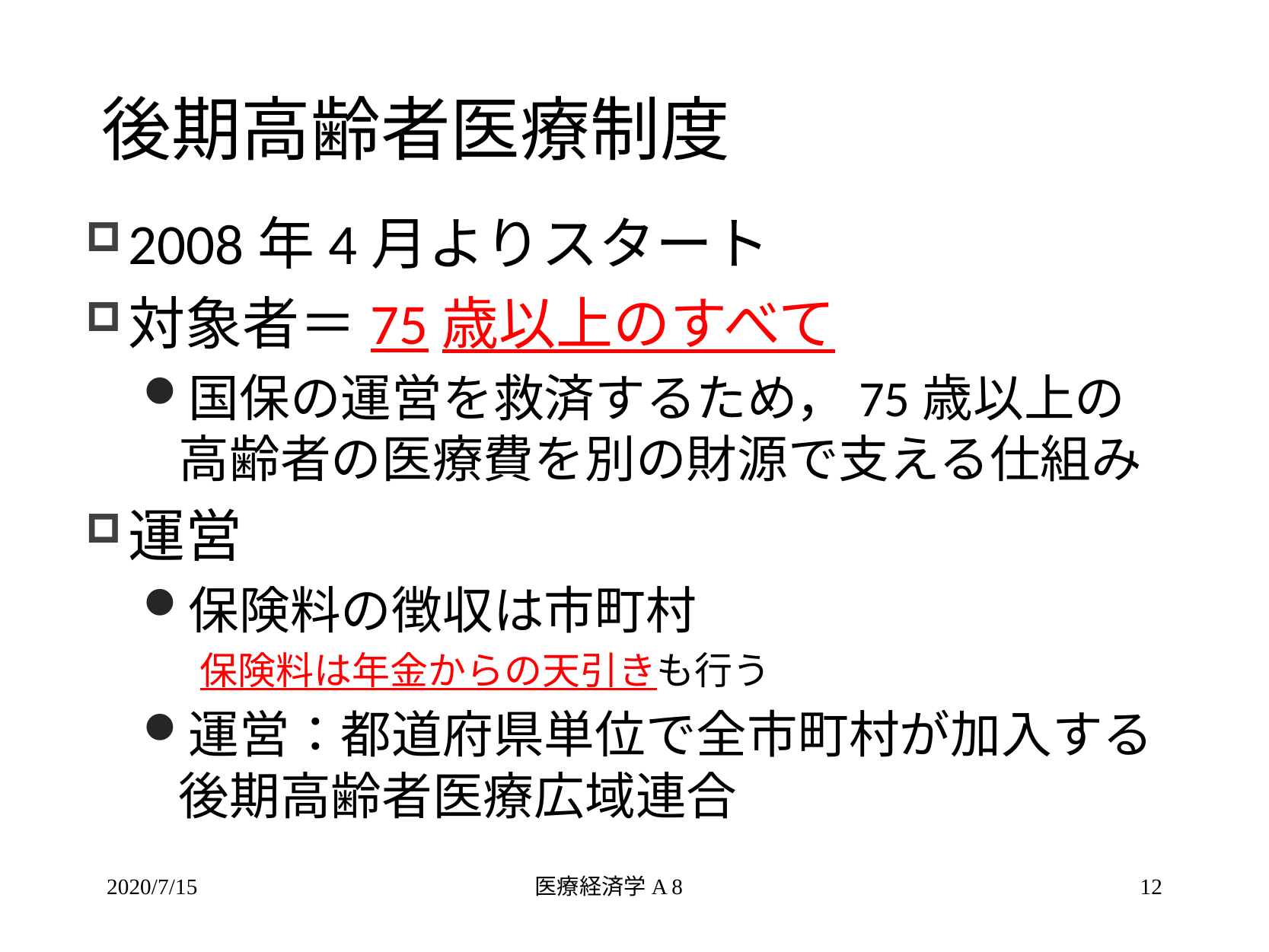

# 後期高齢者医療制度
2008年4月よりスタート
対象者＝75歳以上のすべて
国保の運営を救済するため，75歳以上の
高齢者の医療費を別の財源で支える仕組み
運営
保険料の徴収は市町村
保険料は年金からの天引きも行う
運営：都道府県単位で全市町村が加入する
後期高齢者医療広域連合

2020/7/15
医療経済学A 8
12